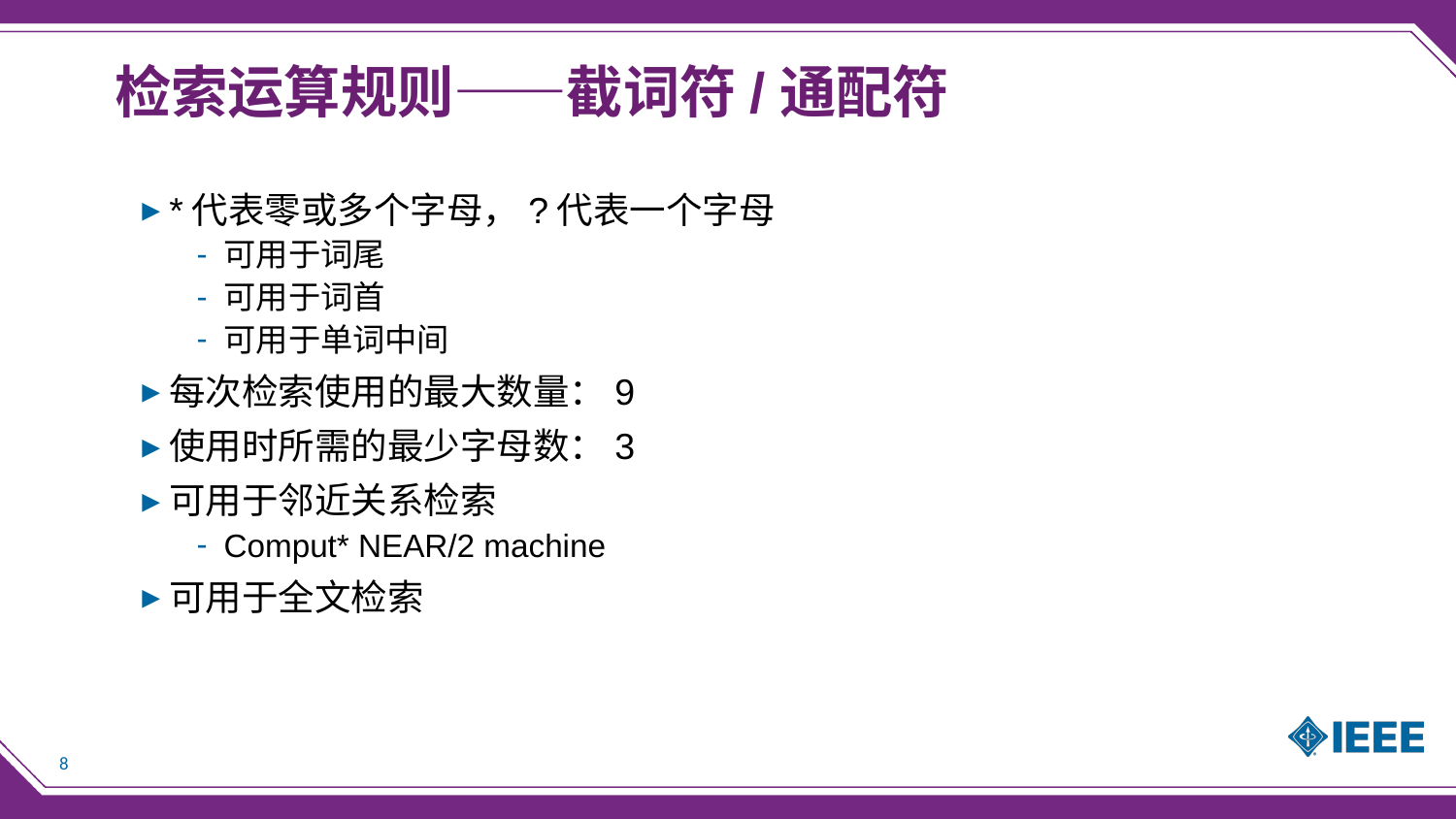

# 检索运算规则——截词符/通配符
*代表零或多个字母，?代表一个字母
可用于词尾
可用于词首
可用于单词中间
每次检索使用的最大数量：9
使用时所需的最少字母数：3
可用于邻近关系检索
Comput* NEAR/2 machine
可用于全文检索
8